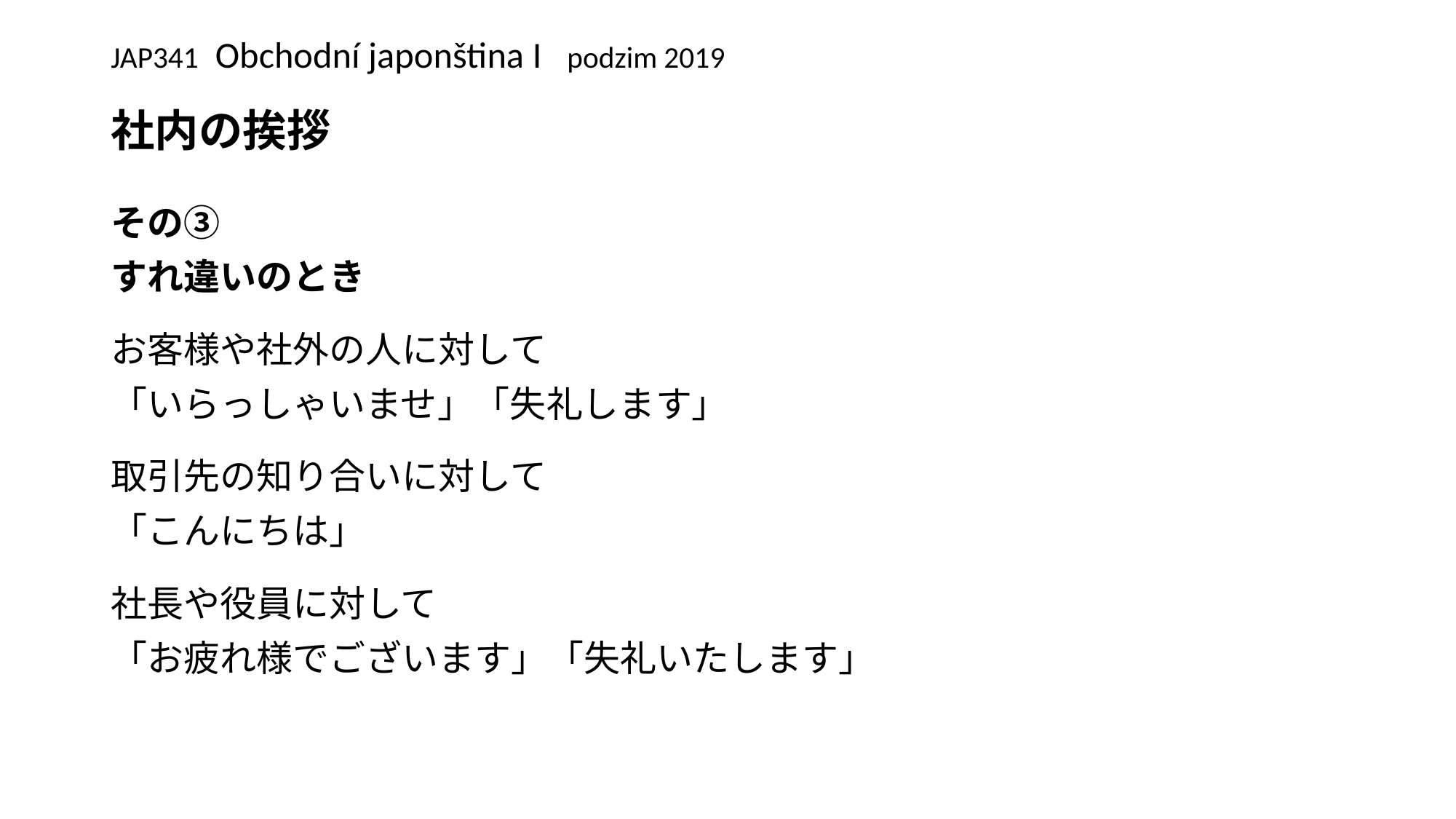

# JAP341  Obchodní japonština I   podzim 2019
社内の挨拶

その③
すれ違いのとき
お客様や社外の人に対して
「いらっしゃいませ」「失礼します」
取引先の知り合いに対して
「こんにちは」
社長や役員に対して
「お疲れ様でございます」「失礼いたします」